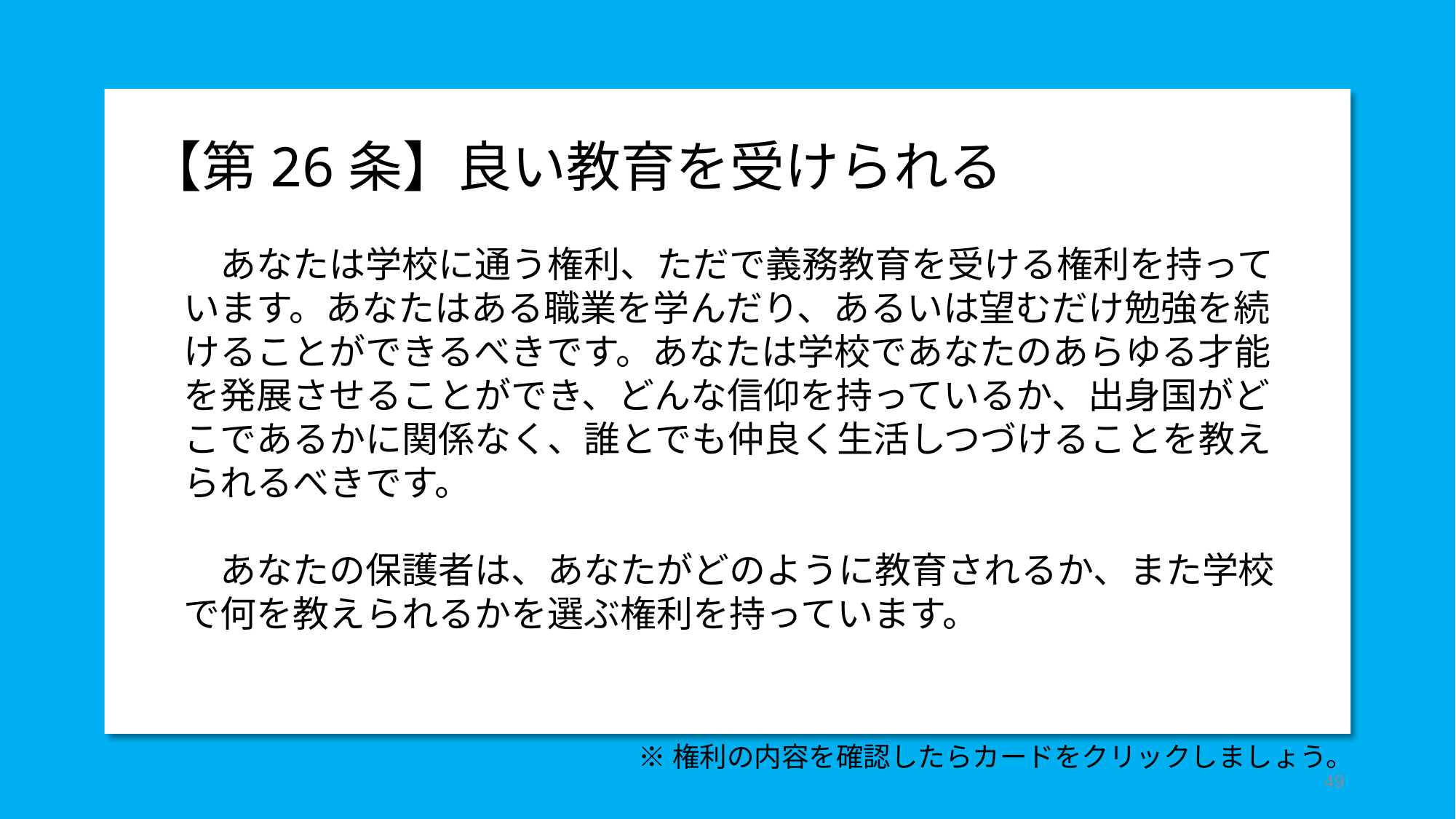

【第26条】良い教育を受けられる

　　あなたは学校に通う権利、ただで義務教育を受ける権利を持って
　います。あなたはある職業を学んだり、あるいは望むだけ勉強を続
　けることができるべきです。あなたは学校であなたのあらゆる才能
　を発展させることができ、どんな信仰を持っているか、出身国がど
　こであるかに関係なく、誰とでも仲良く生活しつづけることを教え
　られるべきです。

　　あなたの保護者は、あなたがどのように教育されるか、また学校
　で何を教えられるかを選ぶ権利を持っています。
※権利の内容を確認したらカードをクリックしましょう。
49